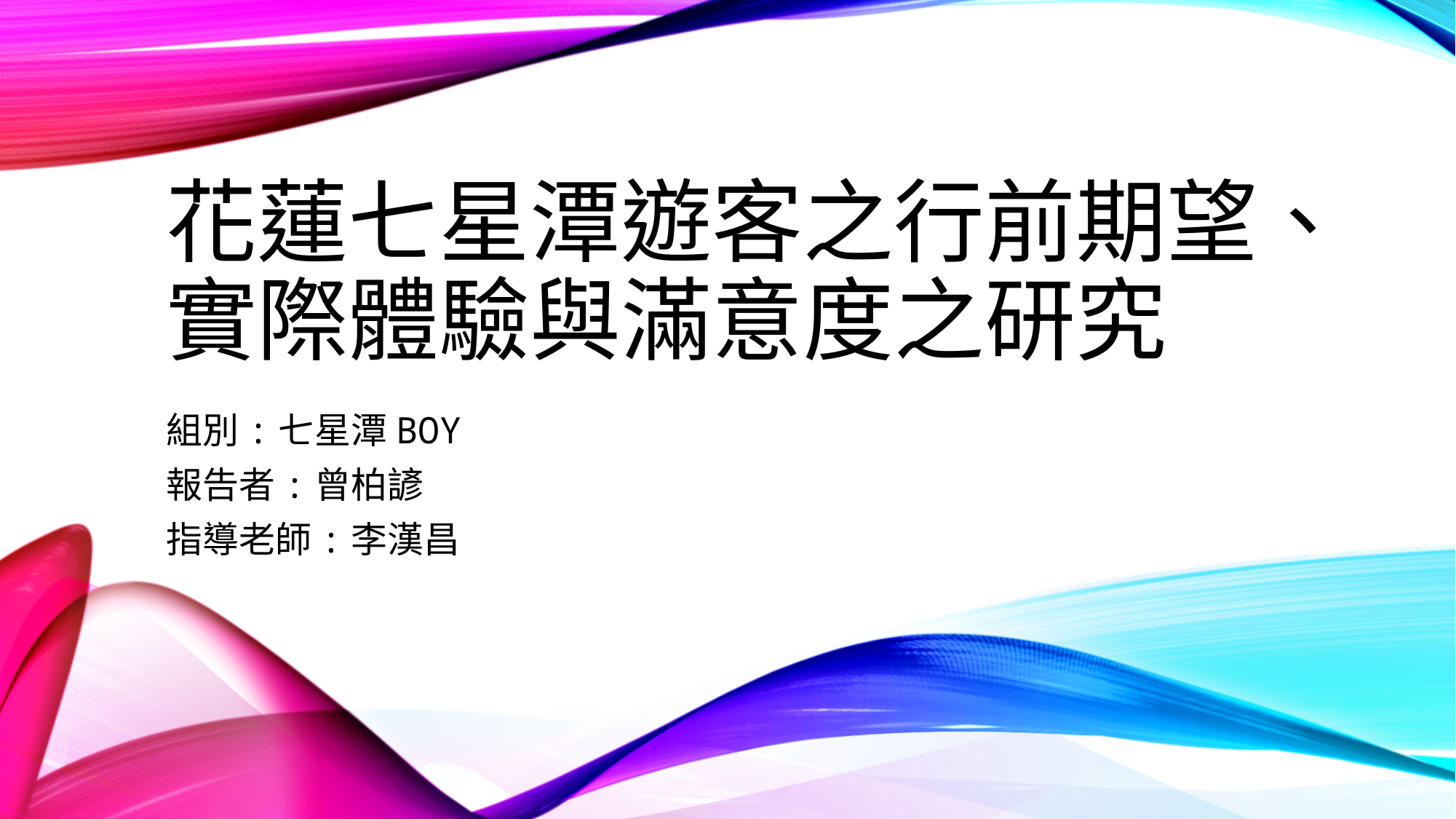

# 花蓮七星潭遊客之行前期望、實際體驗與滿意度之研究
組別:七星潭BOY
報告者:曾柏諺
指導老師:李漢昌